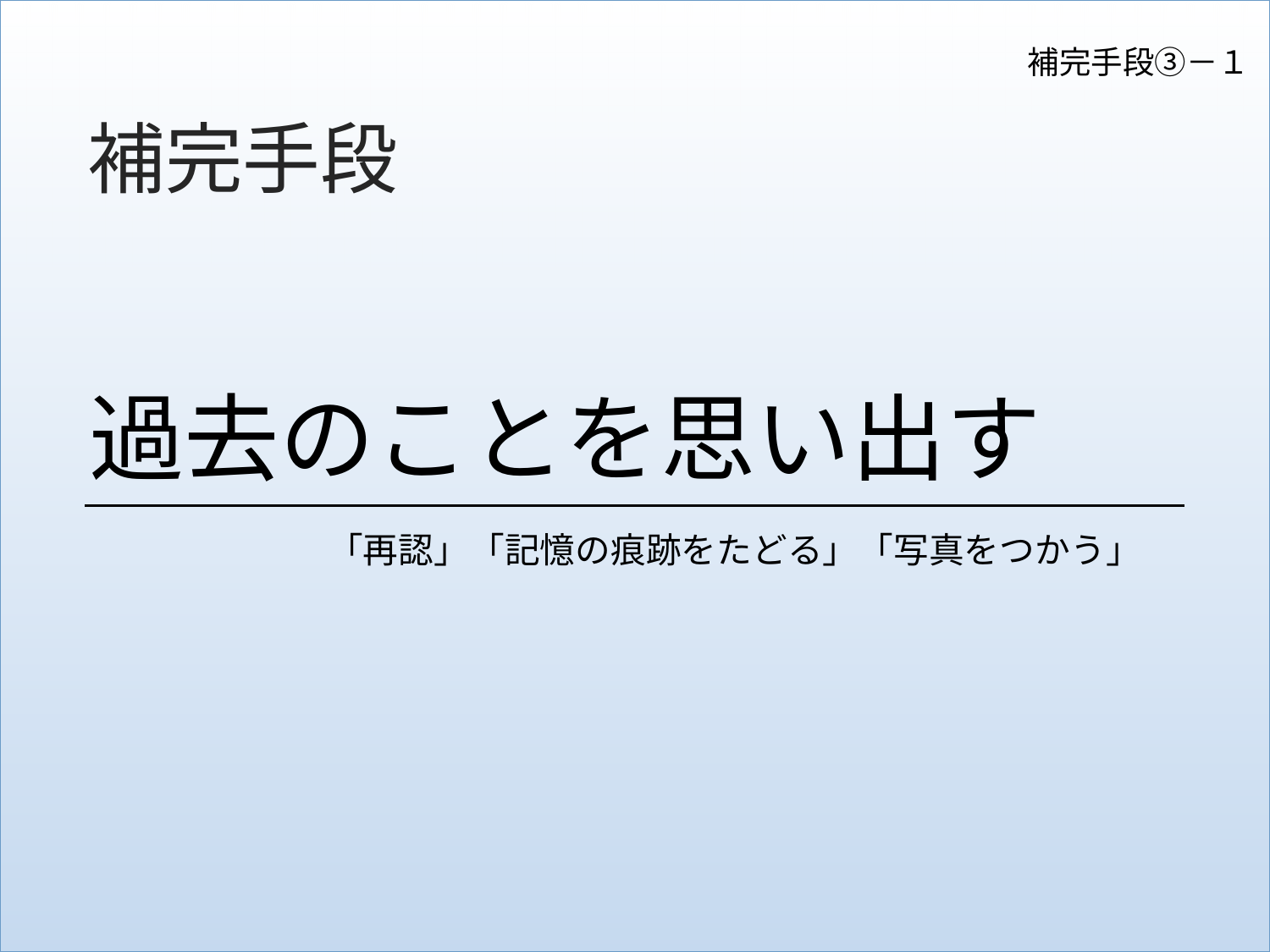

補完手段③－１
補完手段
# 過去のことを思い出す
「再認」「記憶の痕跡をたどる」「写真をつかう」